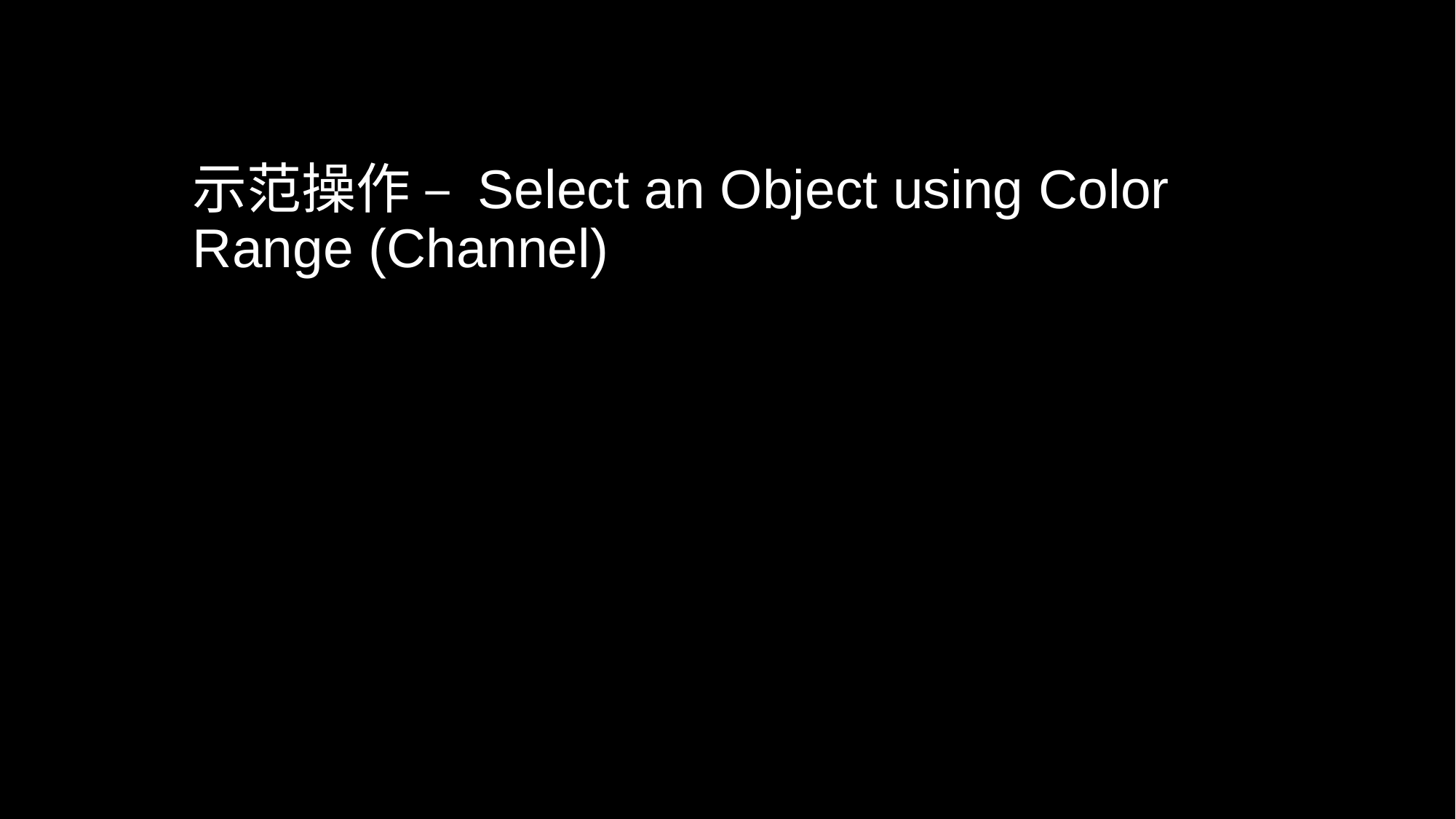

# 示范操作 – Select an Object using Color Range (Channel)

How to use color range to select an object